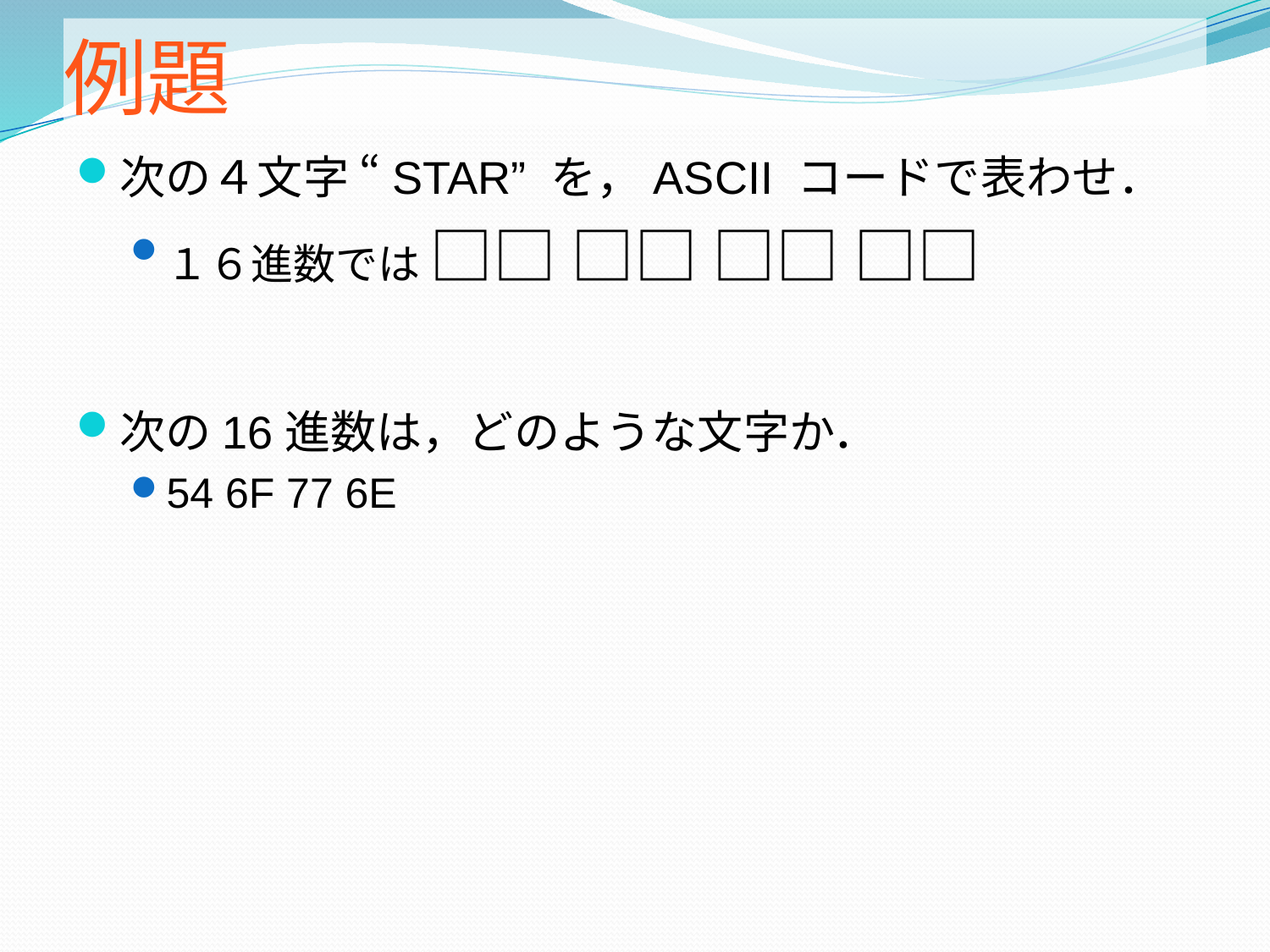

# 例題
次の４文字 “STAR” を，ASCII コードで表わせ．
１６進数では □□ □□ □□ □□

次の16進数は，どのような文字か．
54 6F 77 6E